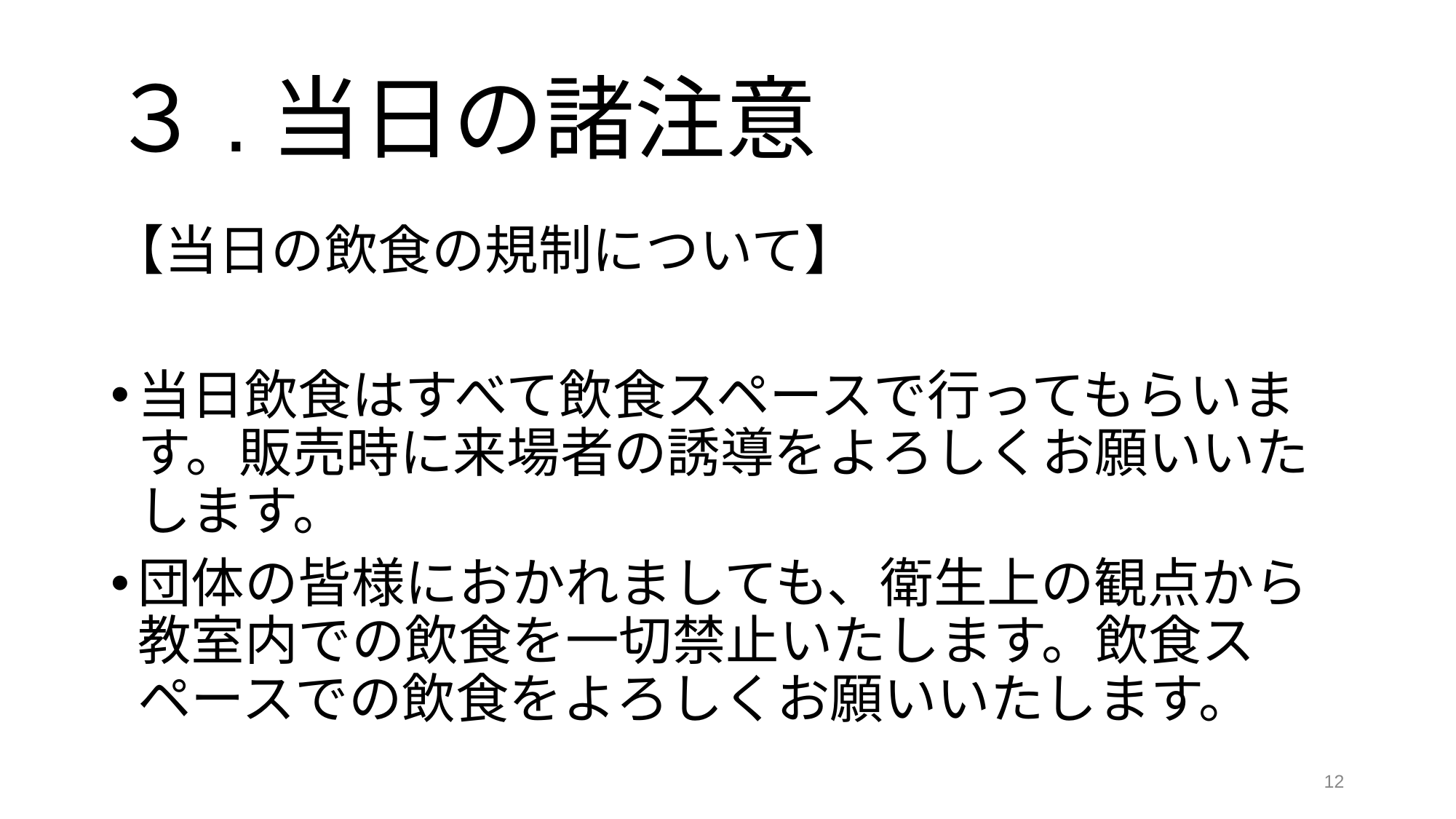

# ３.当日の諸注意
【当日の飲食の規制について】

当日飲食はすべて飲食スペースで行ってもらいます。販売時に来場者の誘導をよろしくお願いいたします。
団体の皆様におかれましても、衛生上の観点から教室内での飲食を一切禁止いたします。飲食スペースでの飲食をよろしくお願いいたします。
12